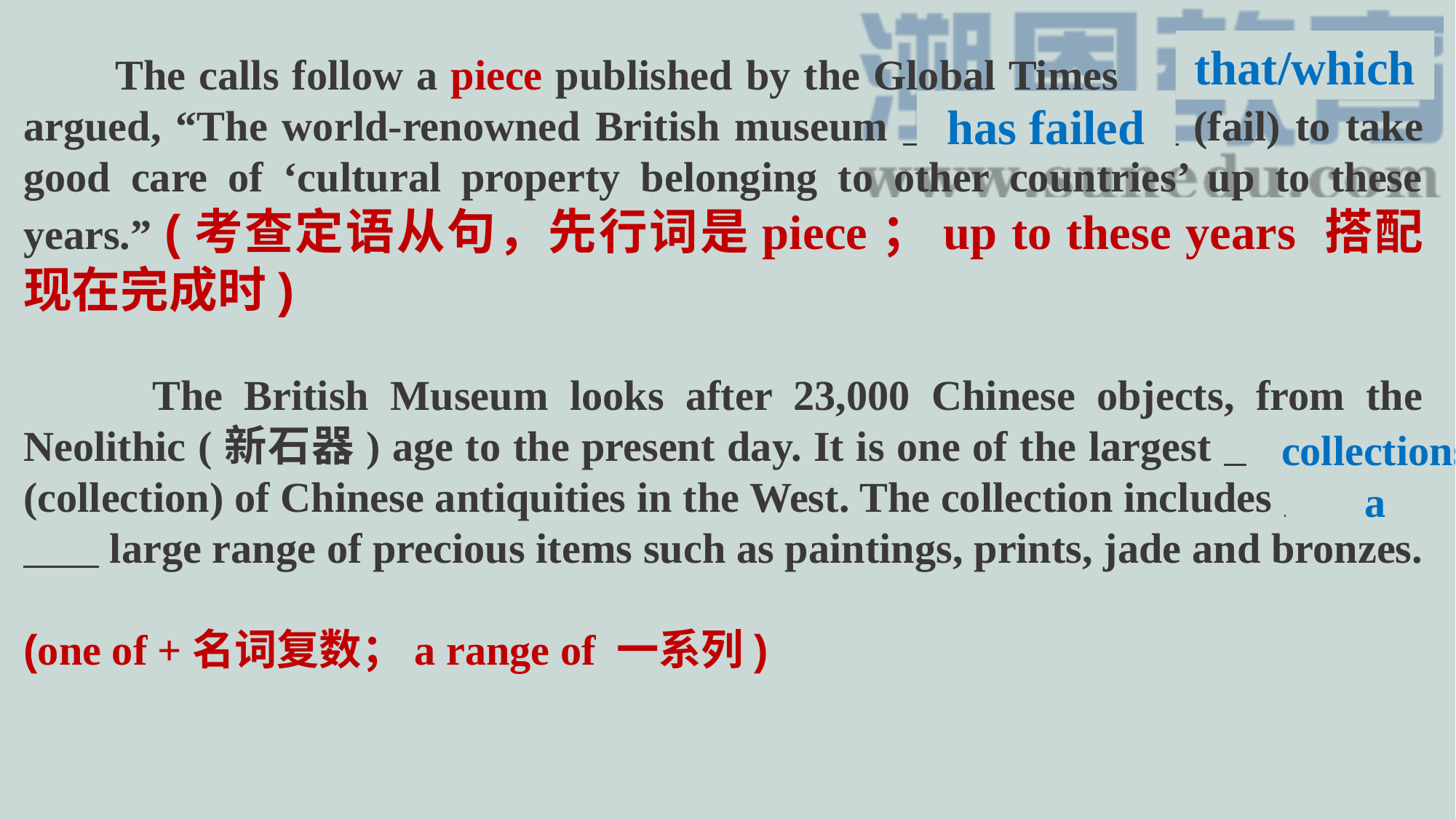

that/which
       The calls follow a piece published by the Global Times             62        argued, “The world-renowned British museum         63         (fail) to take good care of ‘cultural property belonging to other countries’ up to these years.” (考查定语从句，先行词是piece；up to these years 搭配现在完成时)

      The British Museum looks after 23,000 Chinese objects, from the Neolithic (新石器) age to the present day. It is one of the largest         64      (collection) of Chinese antiquities in the West. The collection includes          65         large range of precious items such as paintings, prints, jade and bronzes.
(one of +名词复数；a range of 一系列)

has failed
collections
a
38